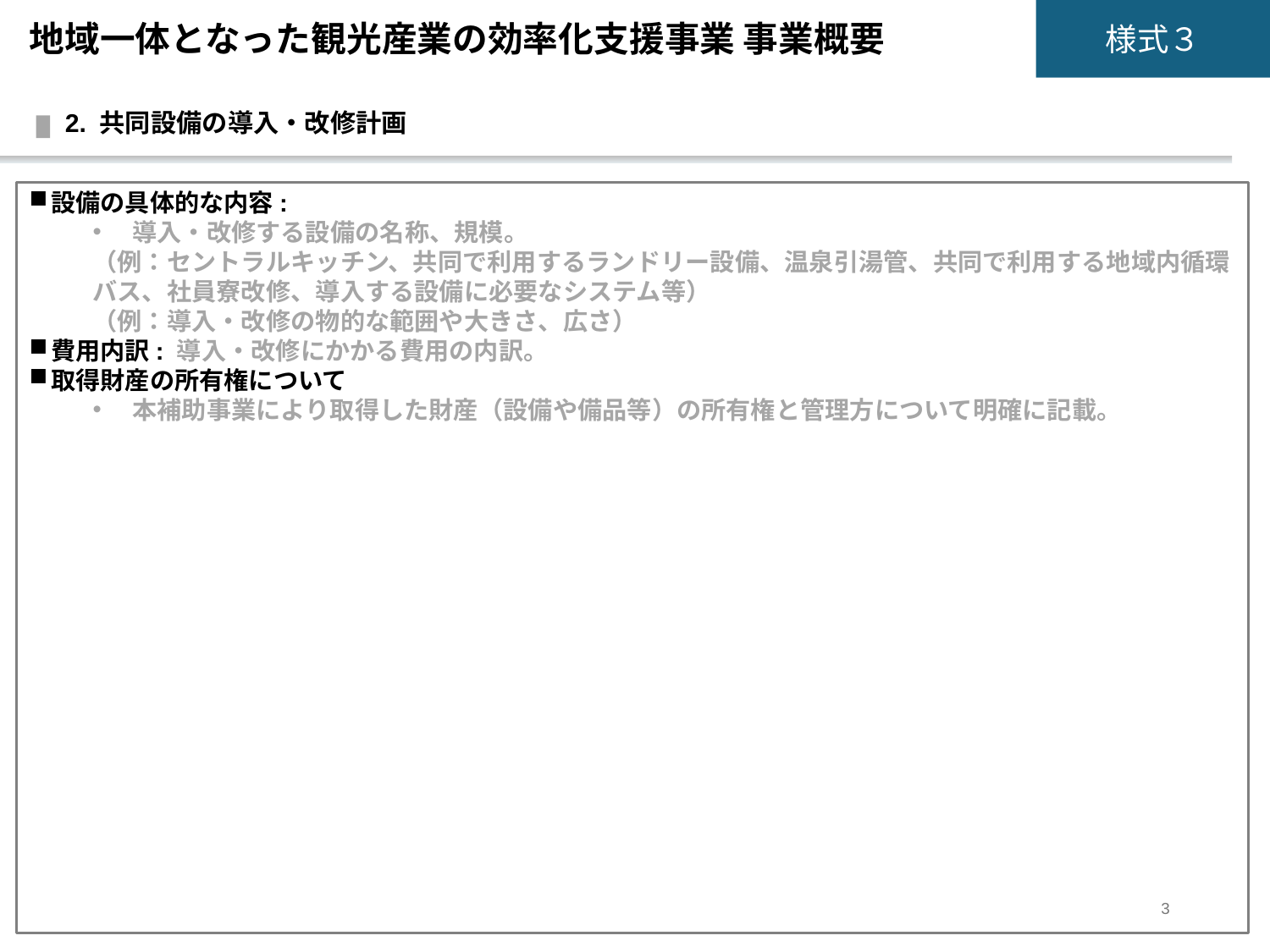

地域一体となった観光産業の効率化支援事業 事業概要
2. 共同設備の導入・改修計画

設備の具体的な内容:
導入・改修する設備の名称、規模。
（例：セントラルキッチン、共同で利用するランドリー設備、温泉引湯管、共同で利用する地域内循環バス、社員寮改修、導入する設備に必要なシステム等）
（例：導入・改修の物的な範囲や大きさ、広さ）
費用内訳: 導入・改修にかかる費用の内訳。
取得財産の所有権について
本補助事業により取得した財産（設備や備品等）の所有権と管理方について明確に記載。

3